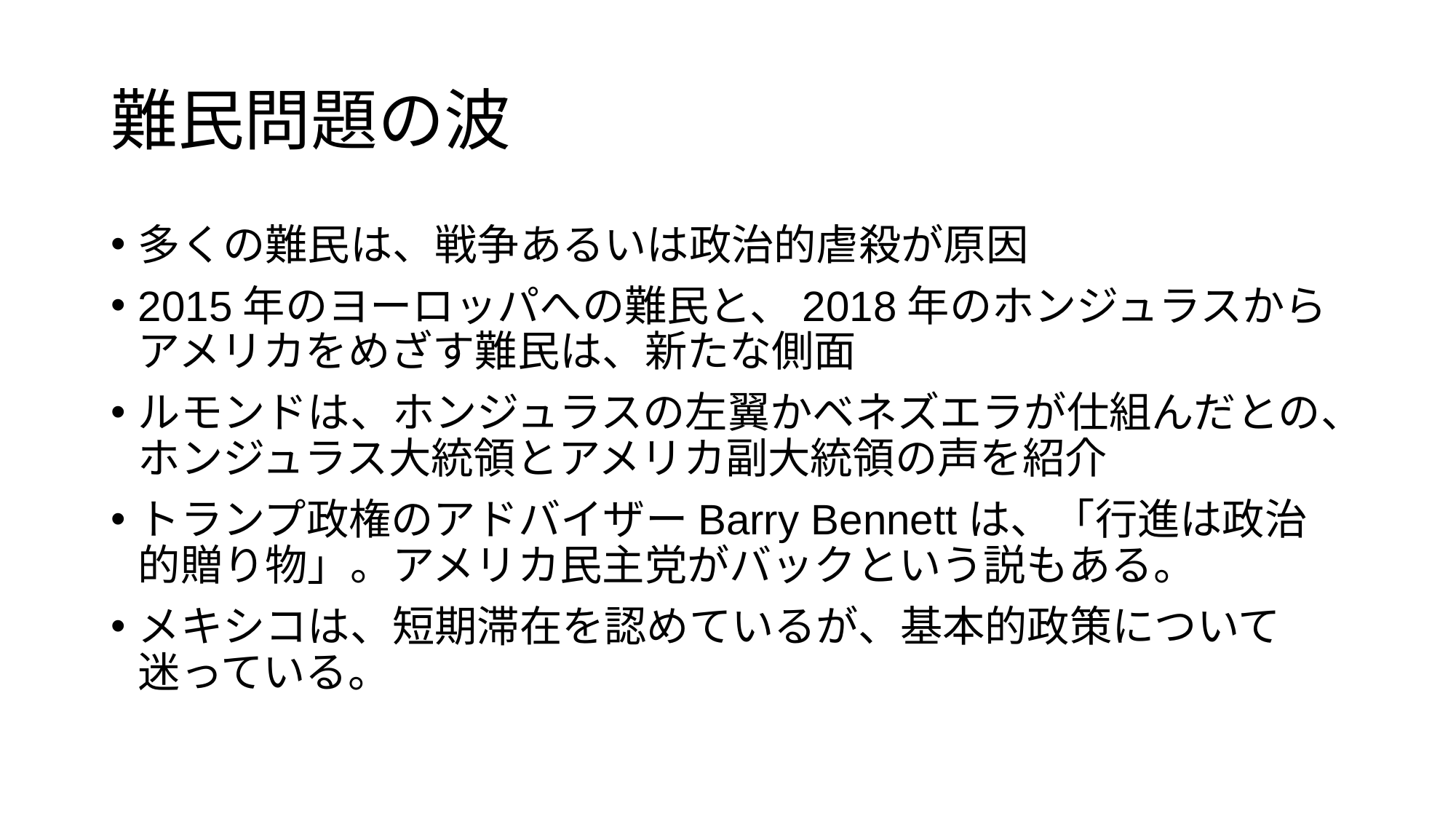

# 難民問題の波
多くの難民は、戦争あるいは政治的虐殺が原因
2015年のヨーロッパへの難民と、2018年のホンジュラスからアメリカをめざす難民は、新たな側面
ルモンドは、ホンジュラスの左翼かベネズエラが仕組んだとの、ホンジュラス大統領とアメリカ副大統領の声を紹介
トランプ政権のアドバイザーBarry Bennettは、「行進は政治的贈り物」。アメリカ民主党がバックという説もある。
メキシコは、短期滞在を認めているが、基本的政策について迷っている。